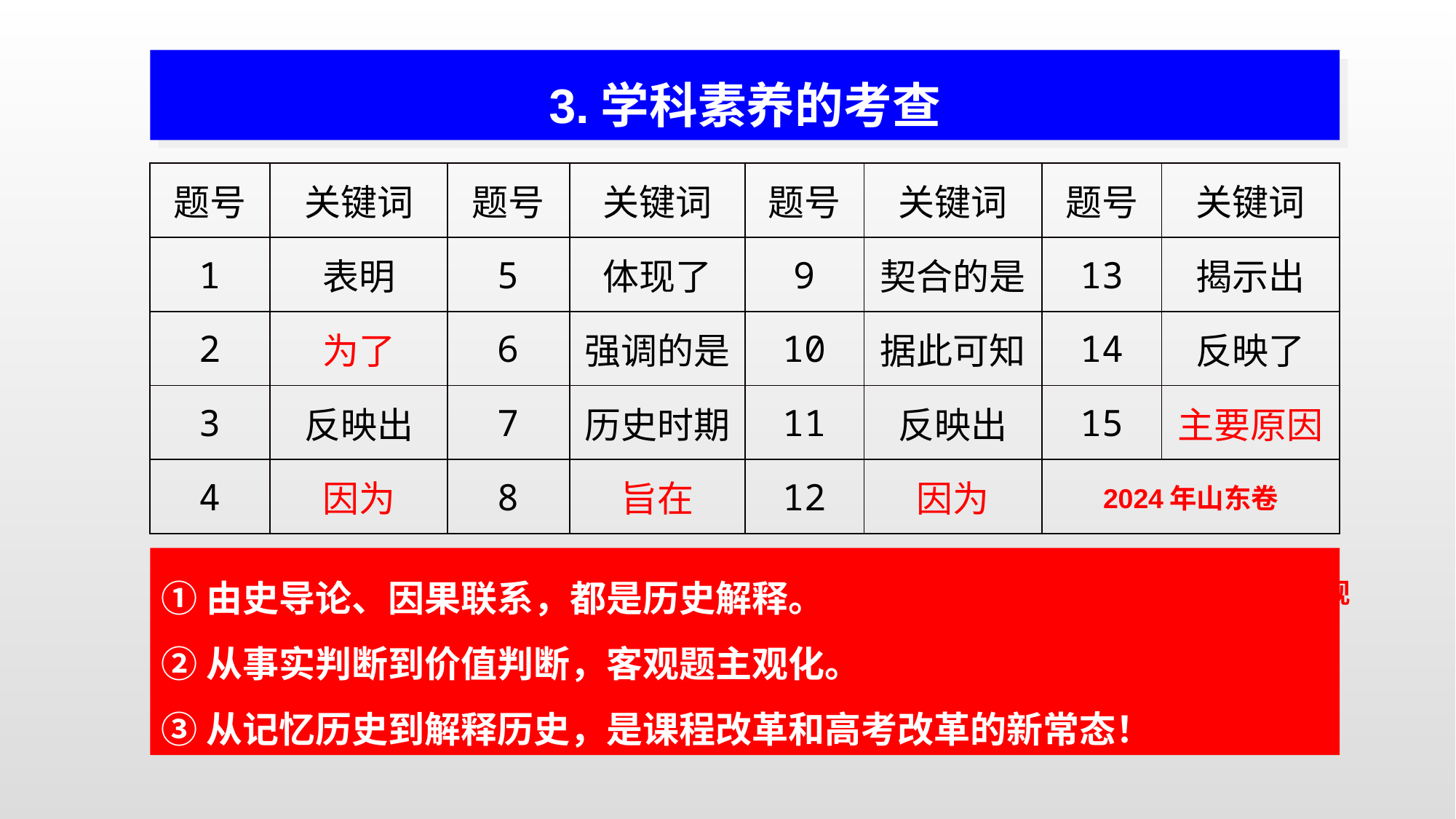

3.学科素养的考查
| 题号 | 关键词 | 题号 | 关键词 | 题号 | 关键词 | 题号 | 关键词 |
| --- | --- | --- | --- | --- | --- | --- | --- |
| 1 | 表明 | 5 | 体现了 | 9 | 契合的是 | 13 | 揭示出 |
| 2 | 为了 | 6 | 强调的是 | 10 | 据此可知 | 14 | 反映了 |
| 3 | 反映出 | 7 | 历史时期 | 11 | 反映出 | 15 | 主要原因 |
| 4 | 因为 | 8 | 旨在 | 12 | 因为 | 2024年山东卷 |  |
①由史导论、因果联系，都是历史解释。
②从事实判断到价值判断，客观题主观化。
③从记忆历史到解释历史，是课程改革和高考改革的新常态！
1.史论类：1、3、5、6、7、9、10、11、13、14题共10个，占比67%；强调现象与观点的解释。
2.因果类：2、4、8、12、15题共5个，占比33%；强调事物之间的内在联系。